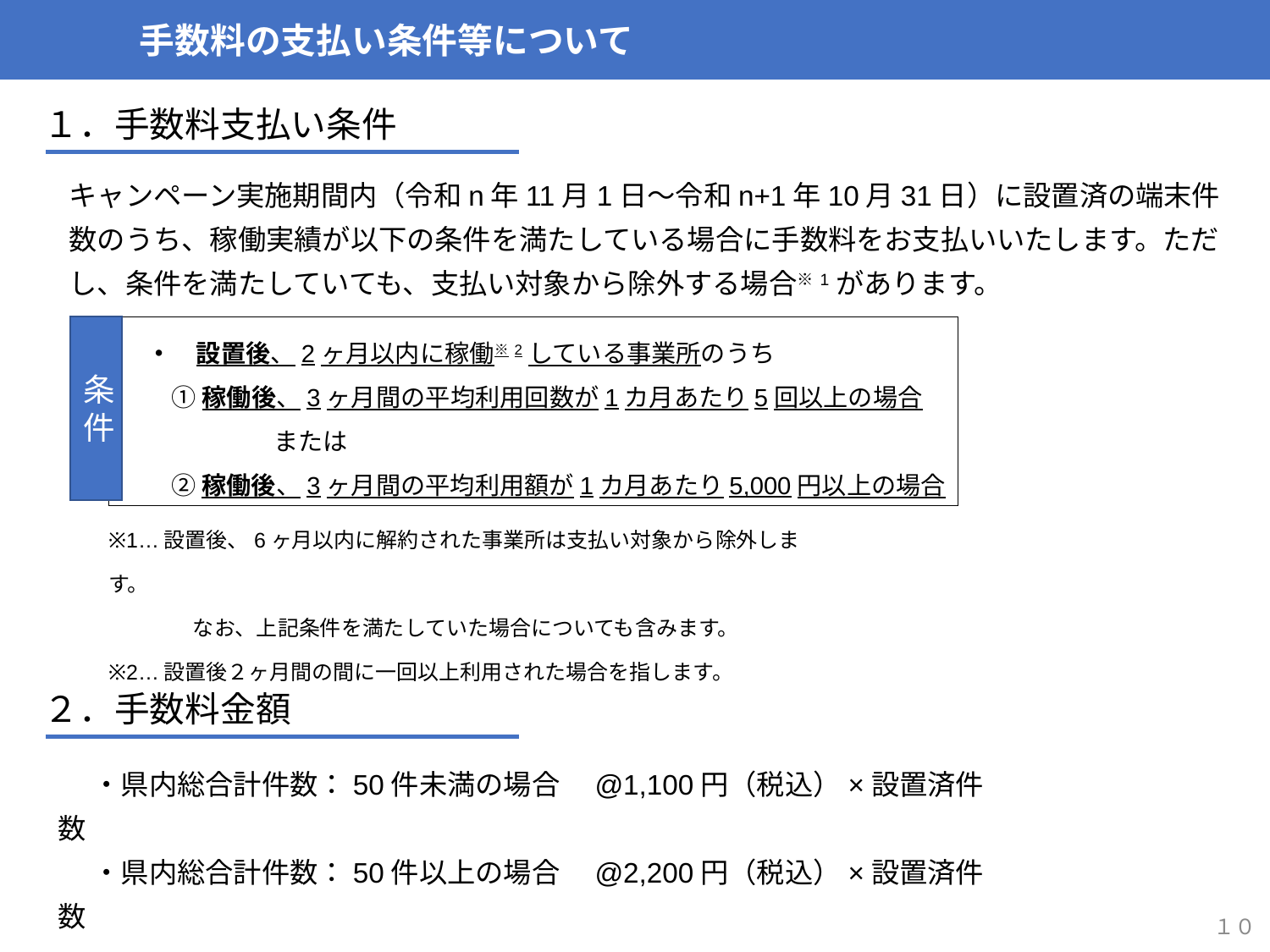

手数料の支払い条件等について
１．手数料支払い条件
キャンペーン実施期間内（令和n年11月1日～令和n+1年10月31日）に設置済の端末件数のうち、稼働実績が以下の条件を満たしている場合に手数料をお支払いいたします。ただし、条件を満たしていても、支払い対象から除外する場合※1があります。
条件
・　設置後、2ヶ月以内に稼働※2している事業所のうち
　① 稼働後、3ヶ月間の平均利用回数が1カ月あたり5回以上の場合
	または
　② 稼働後、3ヶ月間の平均利用額が1カ月あたり5,000円以上の場合
※1…設置後、6ヶ月以内に解約された事業所は支払い対象から除外します。
　　　　なお、上記条件を満たしていた場合についても含みます。
※2…設置後２ヶ月間の間に一回以上利用された場合を指します。
２．手数料金額
　 ・県内総合計件数：50件未満の場合　@1,100円（税込）×設置済件数
　 ・県内総合計件数：50件以上の場合　@2,200円（税込）×設置済件数
１０